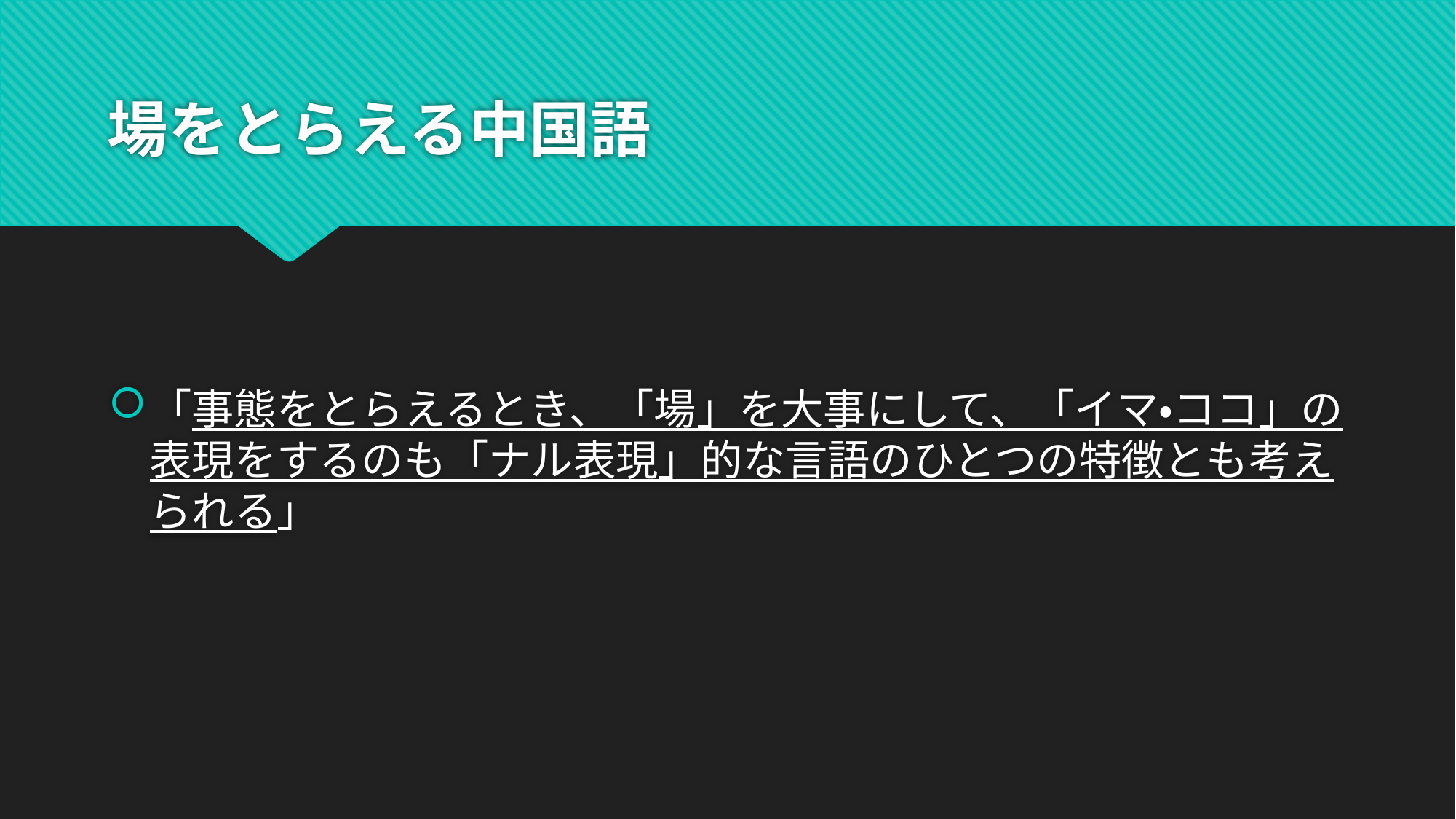

# 場をとらえる中国語
「事態をとらえるとき、「場」を大事にして、「イマ・ココ」の表現をするのも「ナル表現」的な言語のひとつの特徴とも考えられる」